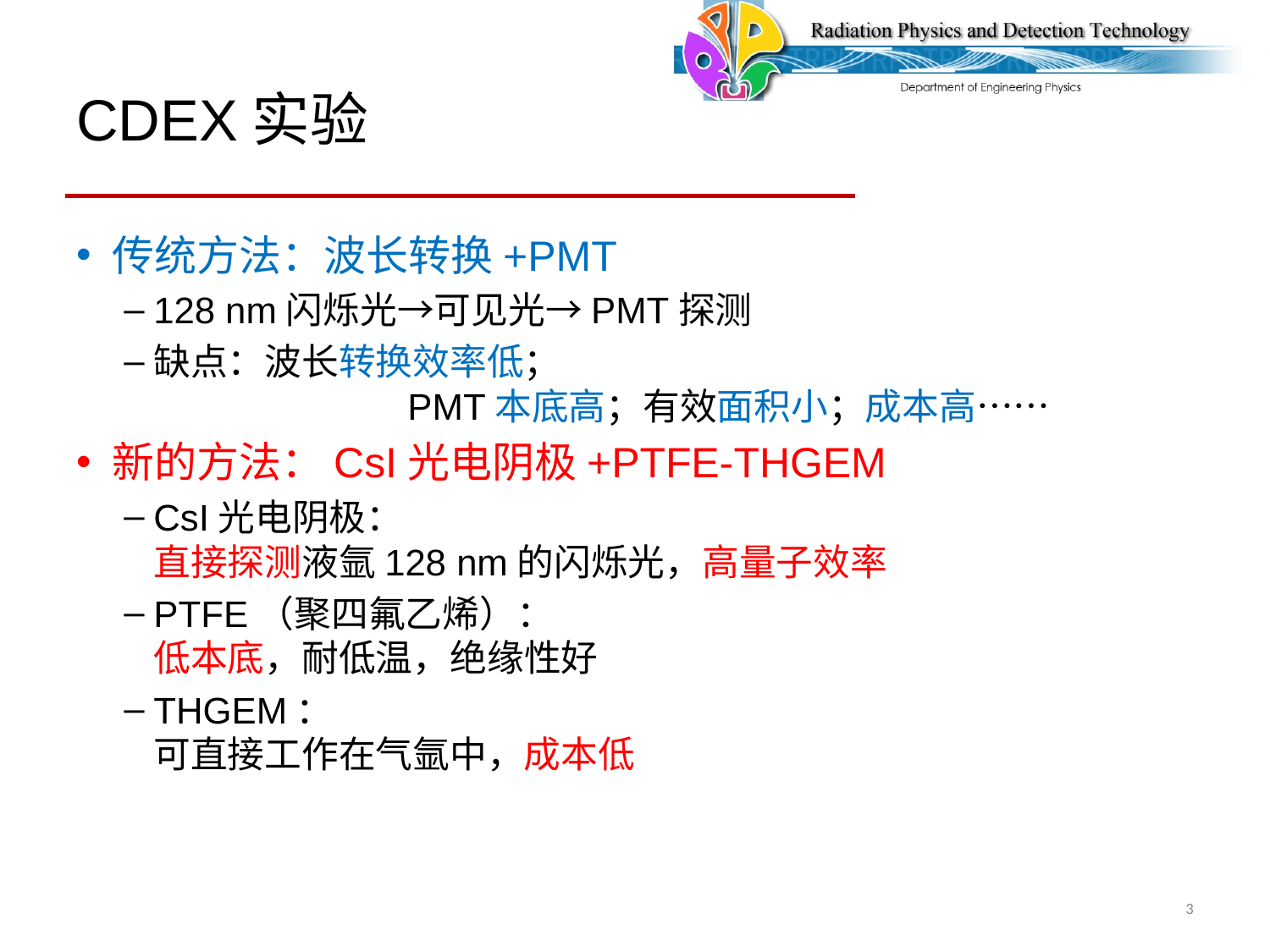

# CDEX实验
传统方法：波长转换+PMT
128 nm闪烁光→可见光→PMT探测
缺点：波长转换效率低；
		PMT本底高；有效面积小；成本高……
新的方法：CsI光电阴极+PTFE-THGEM
CsI光电阴极：
直接探测液氩128 nm的闪烁光，高量子效率
PTFE（聚四氟乙烯）：
低本底，耐低温，绝缘性好
THGEM：
可直接工作在气氩中，成本低
3